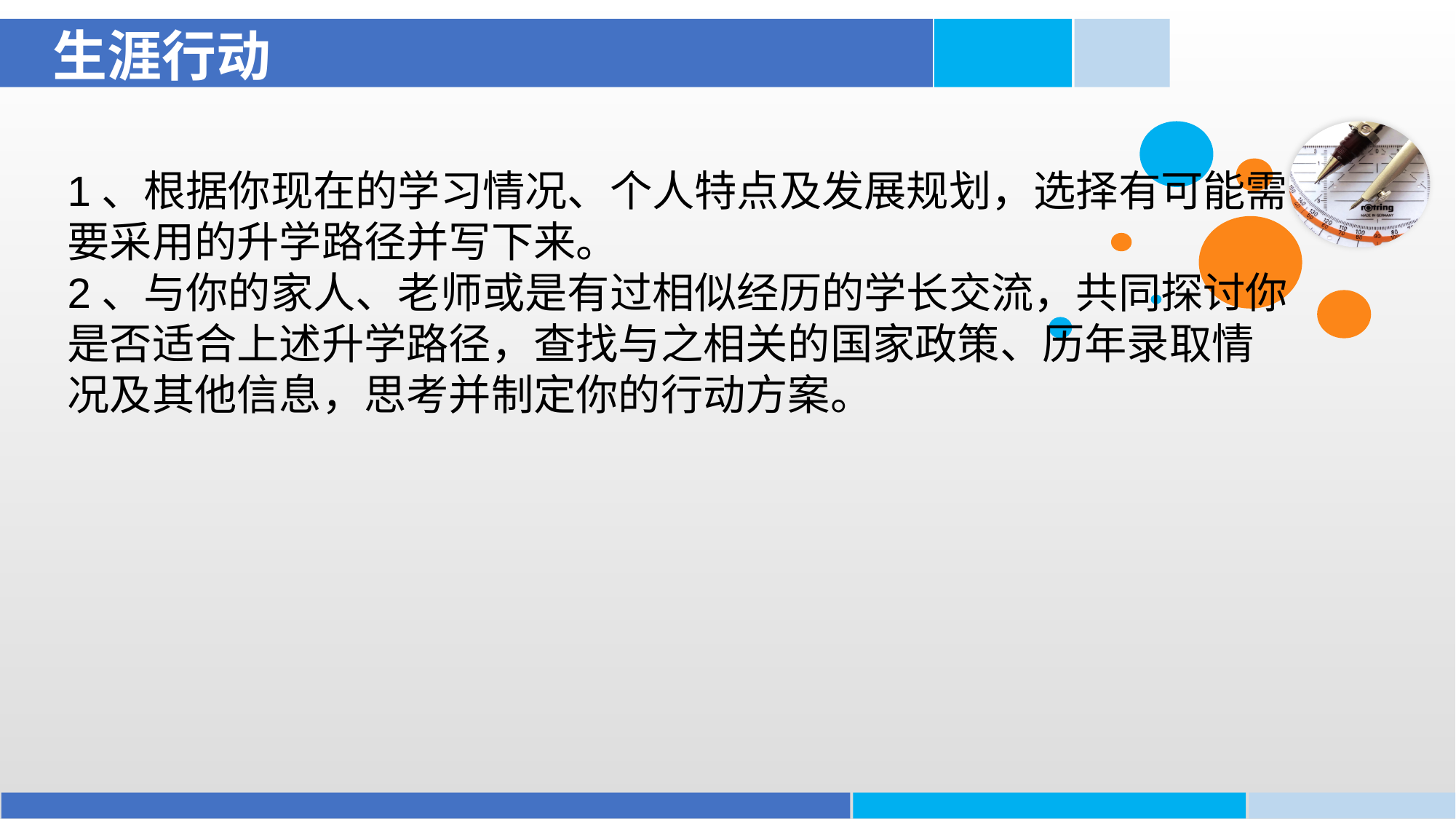

生涯行动
1、根据你现在的学习情况、个人特点及发展规划，选择有可能需要采用的升学路径并写下来。
2、与你的家人、老师或是有过相似经历的学长交流，共同探讨你是否适合上述升学路径，查找与之相关的国家政策、历年录取情况及其他信息，思考并制定你的行动方案。